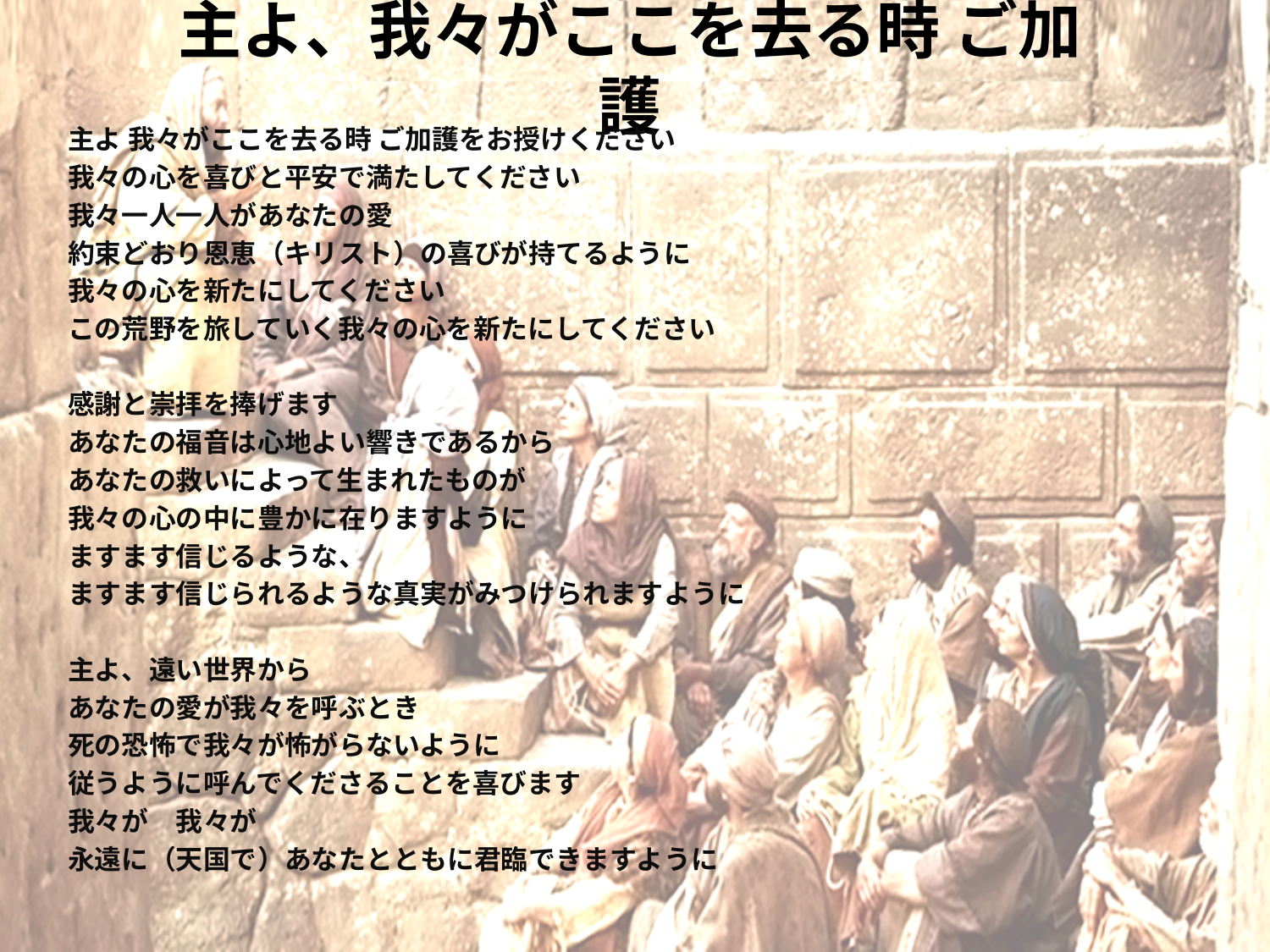

# 主よ、我々がここを去る時 ご加護
主よ 我々がここを去る時 ご加護をお授けください
我々の心を喜びと平安で満たしてください
我々一人一人があなたの愛
約束どおり恩恵（キリスト）の喜びが持てるように
我々の心を新たにしてください
この荒野を旅していく我々の心を新たにしてください

感謝と崇拝を捧げます
あなたの福音は心地よい響きであるから
あなたの救いによって生まれたものが
我々の心の中に豊かに在りますように
ますます信じるような、
ますます信じられるような真実がみつけられますように

主よ、遠い世界から
あなたの愛が我々を呼ぶとき
死の恐怖で我々が怖がらないように
従うように呼んでくださることを喜びます
我々が　我々が
永遠に（天国で）あなたとともに君臨できますように